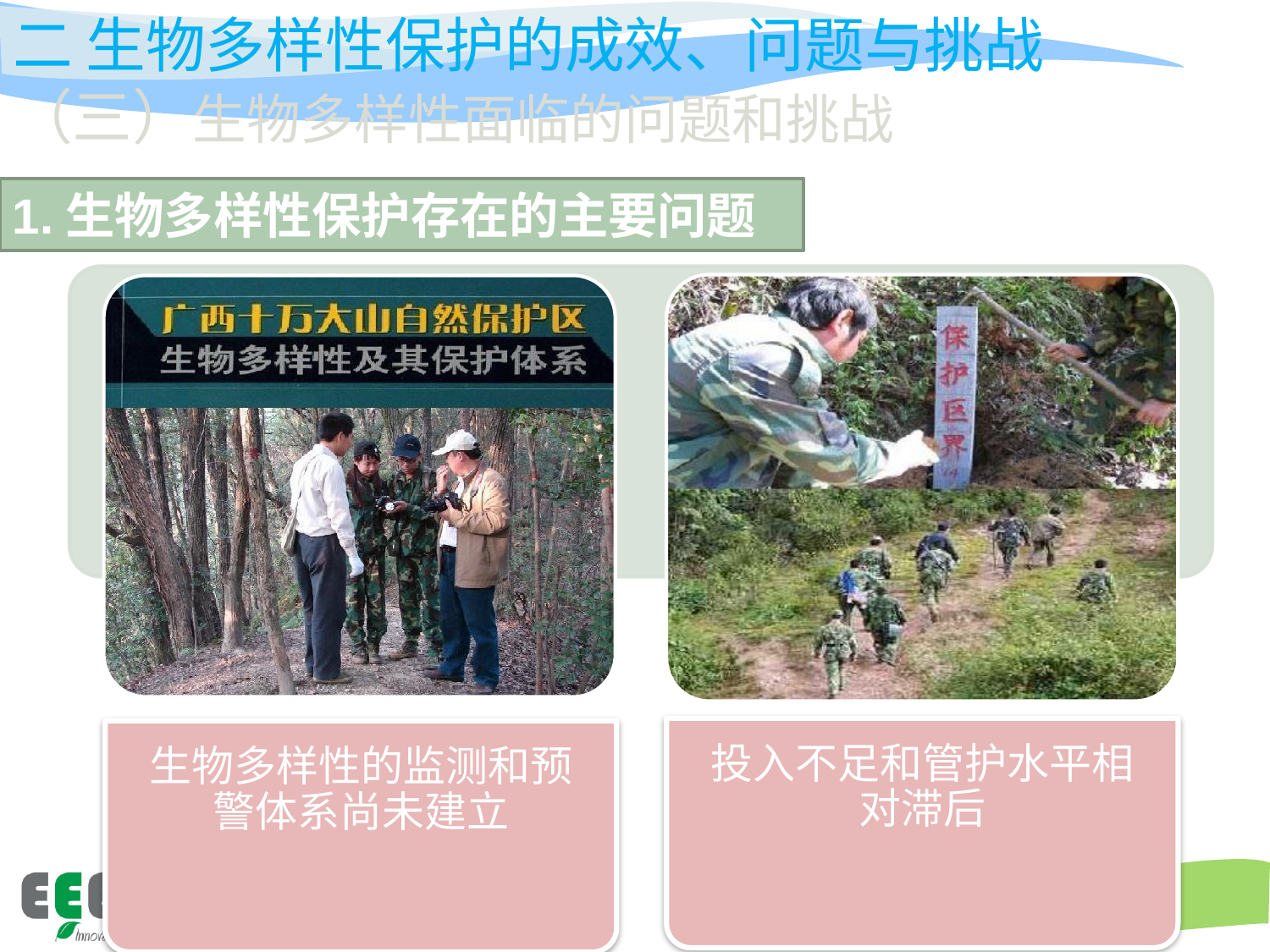

# 二 生物多样性保护的成效、问题与挑战 （三）生物多样性面临的问题和挑战
1.生物多样性保护存在的主要问题
生物多样性的监测和预警体系尚未建立
投入不足和管护水平相对滞后